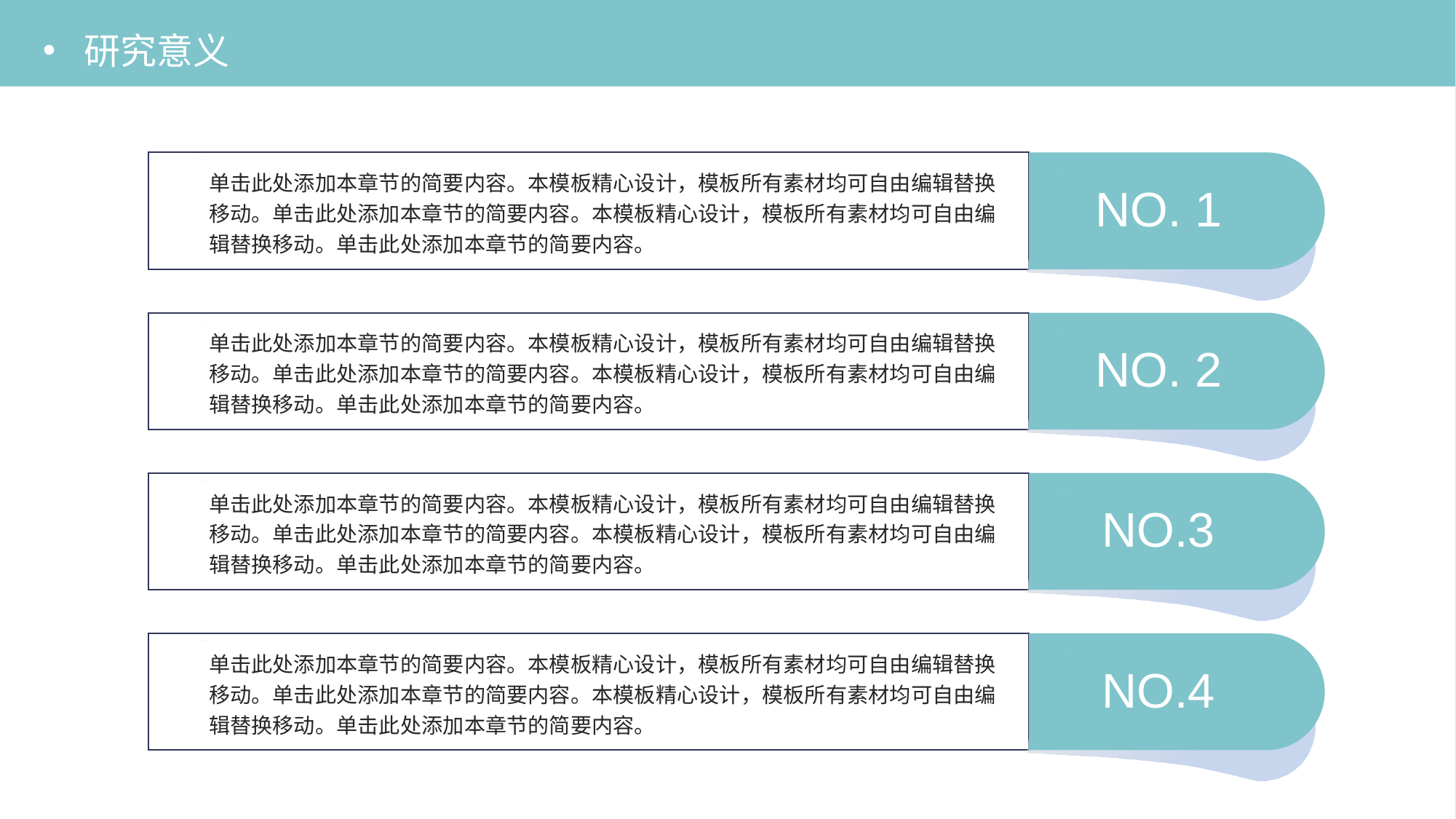

研究意义

单击此处添加本章节的简要内容。本模板精心设计，模板所有素材均可自由编辑替换移动。单击此处添加本章节的简要内容。本模板精心设计，模板所有素材均可自由编辑替换移动。单击此处添加本章节的简要内容。
NO. 1

单击此处添加本章节的简要内容。本模板精心设计，模板所有素材均可自由编辑替换移动。单击此处添加本章节的简要内容。本模板精心设计，模板所有素材均可自由编辑替换移动。单击此处添加本章节的简要内容。
NO. 2

单击此处添加本章节的简要内容。本模板精心设计，模板所有素材均可自由编辑替换移动。单击此处添加本章节的简要内容。本模板精心设计，模板所有素材均可自由编辑替换移动。单击此处添加本章节的简要内容。
NO.3

单击此处添加本章节的简要内容。本模板精心设计，模板所有素材均可自由编辑替换移动。单击此处添加本章节的简要内容。本模板精心设计，模板所有素材均可自由编辑替换移动。单击此处添加本章节的简要内容。
NO.4